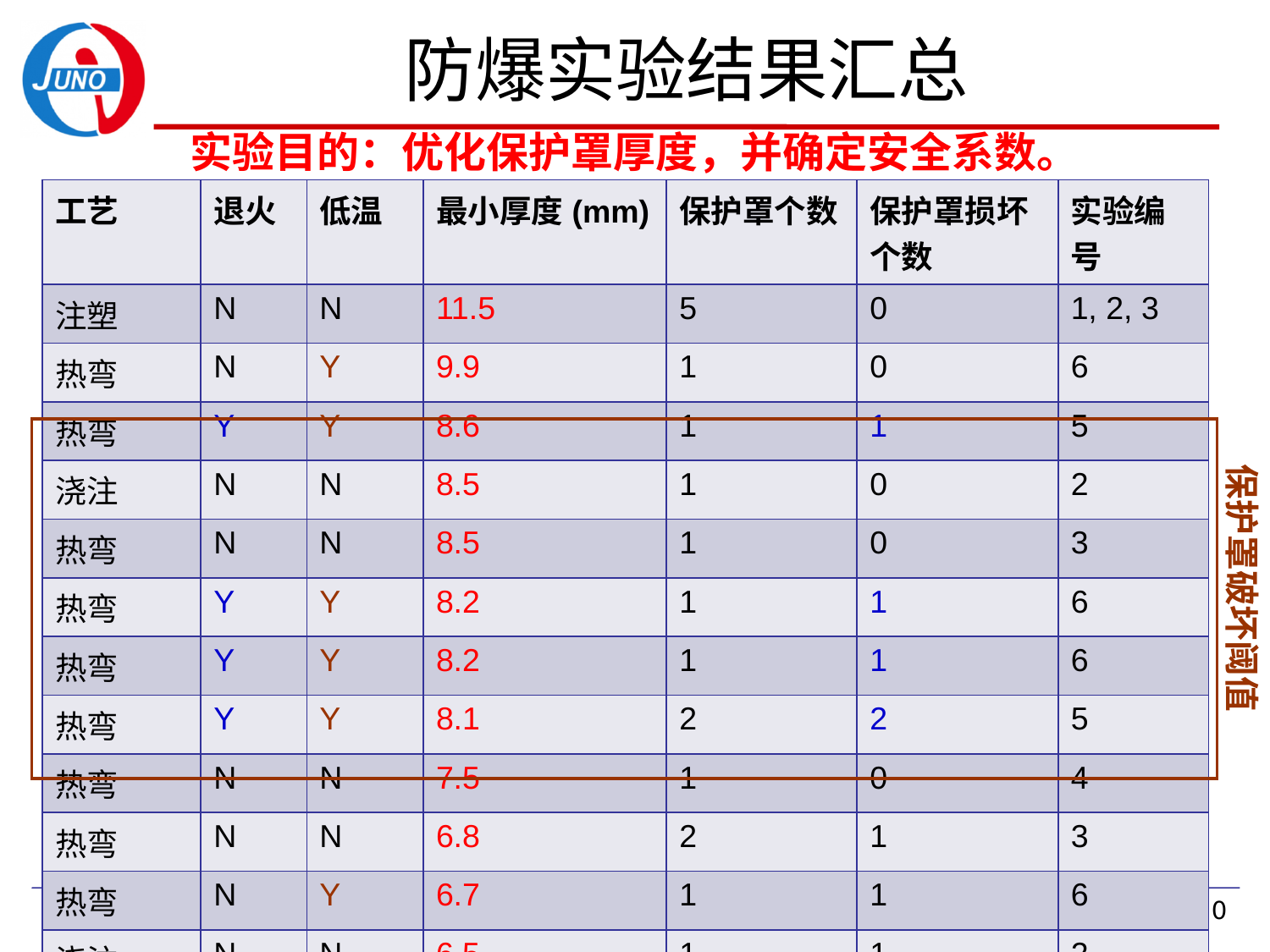

# 防爆实验结果汇总
实验目的：优化保护罩厚度，并确定安全系数。
| 工艺 | 退火 | 低温 | 最小厚度(mm) | 保护罩个数 | 保护罩损坏个数 | 实验编号 |
| --- | --- | --- | --- | --- | --- | --- |
| 注塑 | N | N | 11.5 | 5 | 0 | 1, 2, 3 |
| 热弯 | N | Y | 9.9 | 1 | 0 | 6 |
| 热弯 | Y | Y | 8.6 | 1 | 1 | 5 |
| 浇注 | N | N | 8.5 | 1 | 0 | 2 |
| 热弯 | N | N | 8.5 | 1 | 0 | 3 |
| 热弯 | Y | Y | 8.2 | 1 | 1 | 6 |
| 热弯 | Y | Y | 8.2 | 1 | 1 | 6 |
| 热弯 | Y | Y | 8.1 | 2 | 2 | 5 |
| 热弯 | N | N | 7.5 | 1 | 0 | 4 |
| 热弯 | N | N | 6.8 | 2 | 1 | 3 |
| 热弯 | N | Y | 6.7 | 1 | 1 | 6 |
| 浇注 | N | N | 6.5 | 1 | 1 | 2 |

保护罩破坏阈值
JUNO PMT水下防爆系统的设计与优化
20